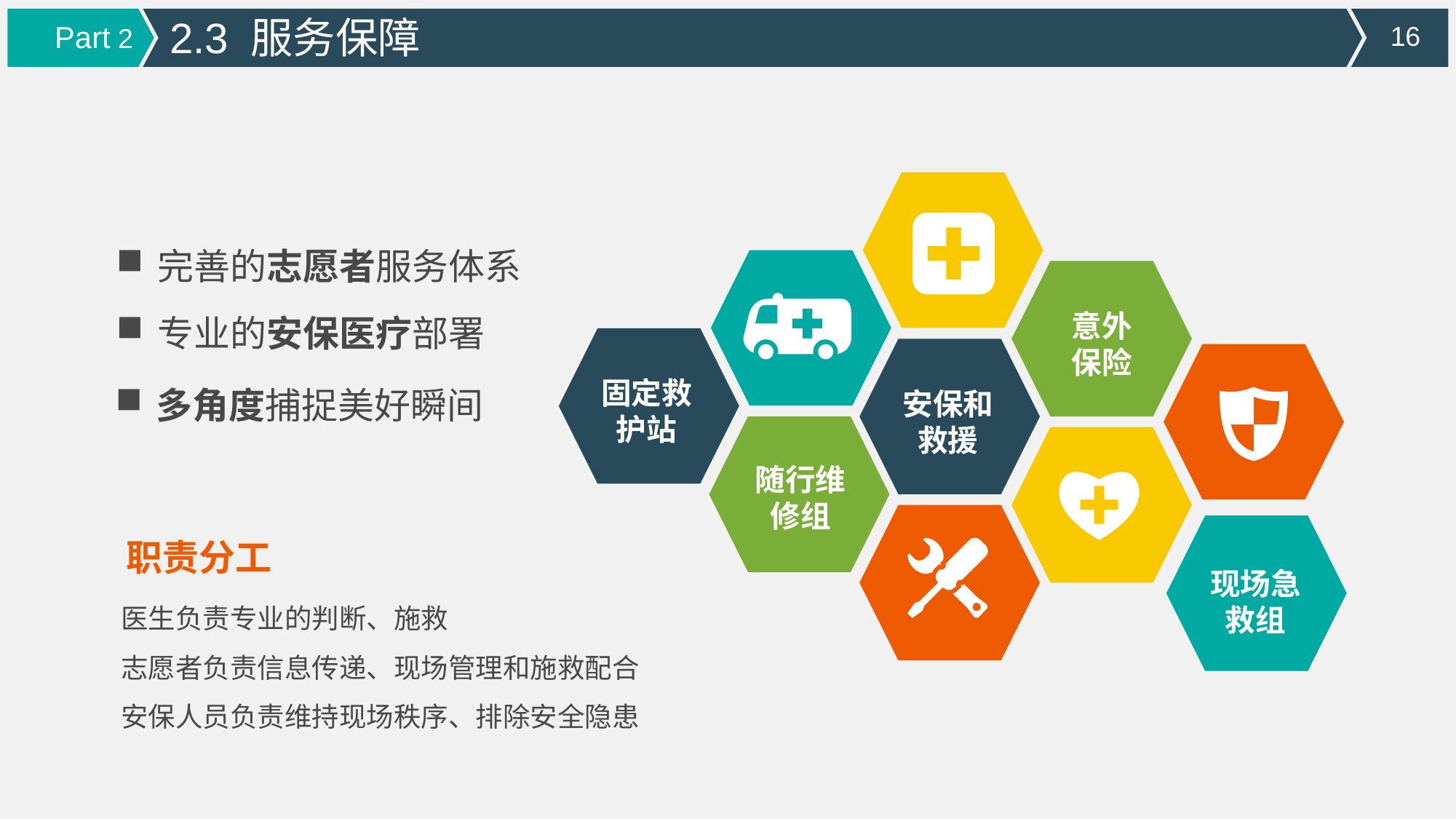

2.3 服务保障
Part 2

完善的志愿者服务体系

意外保险
专业的安保医疗部署

固定救护站
多角度捕捉美好瞬间
安保和救援

随行维修组

职责分工

现场急救组
医生负责专业的判断、施救
志愿者负责信息传递、现场管理和施救配合
安保人员负责维持现场秩序、排除安全隐患